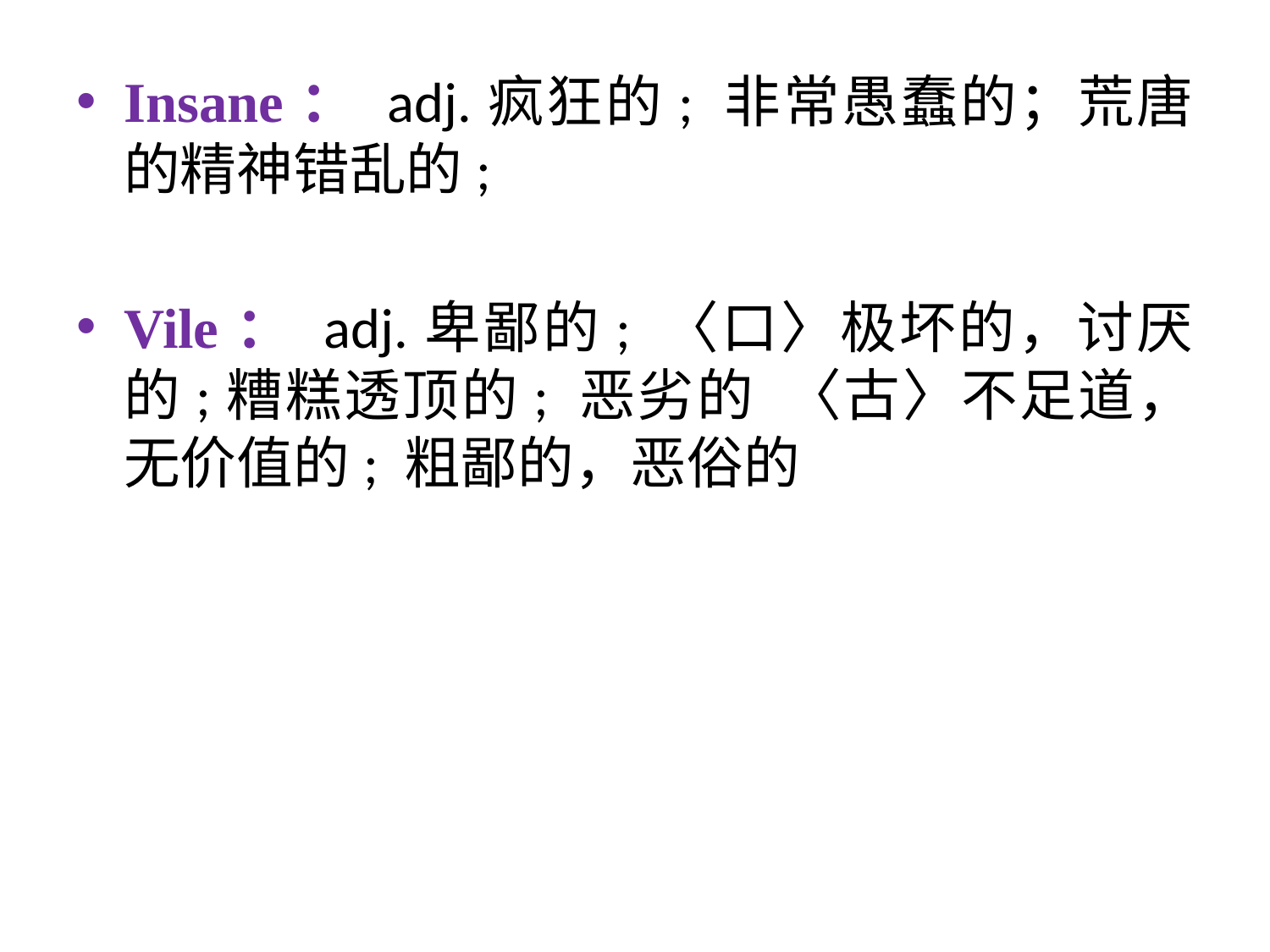

Insane： adj.疯狂的; 非常愚蠢的；荒唐的精神错乱的;

Vile： adj.卑鄙的; 〈口〉极坏的，讨厌的;糟糕透顶的; 恶劣的  〈古〉不足道，无价值的; 粗鄙的，恶俗的